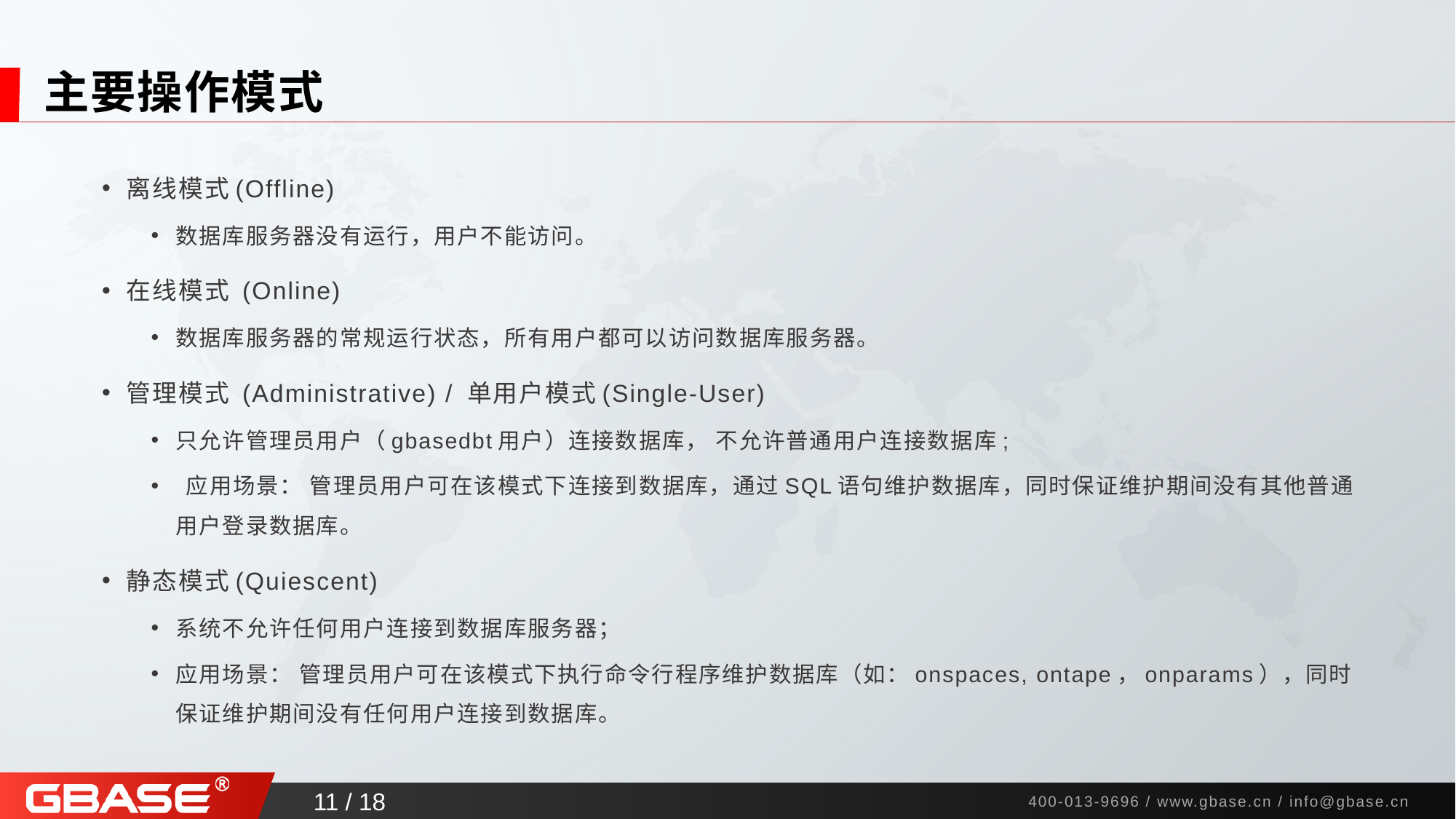

# 主要操作模式
离线模式(Offline)
数据库服务器没有运行，用户不能访问。
在线模式 (Online)
数据库服务器的常规运行状态，所有用户都可以访问数据库服务器。
管理模式 (Administrative) / 单用户模式(Single-User)
只允许管理员用户（gbasedbt用户）连接数据库， 不允许普通用户连接数据库;
 应用场景： 管理员用户可在该模式下连接到数据库，通过SQL语句维护数据库，同时保证维护期间没有其他普通用户登录数据库。
静态模式(Quiescent)
系统不允许任何用户连接到数据库服务器；
应用场景： 管理员用户可在该模式下执行命令行程序维护数据库（如：onspaces, ontape，onparams），同时保证维护期间没有任何用户连接到数据库。